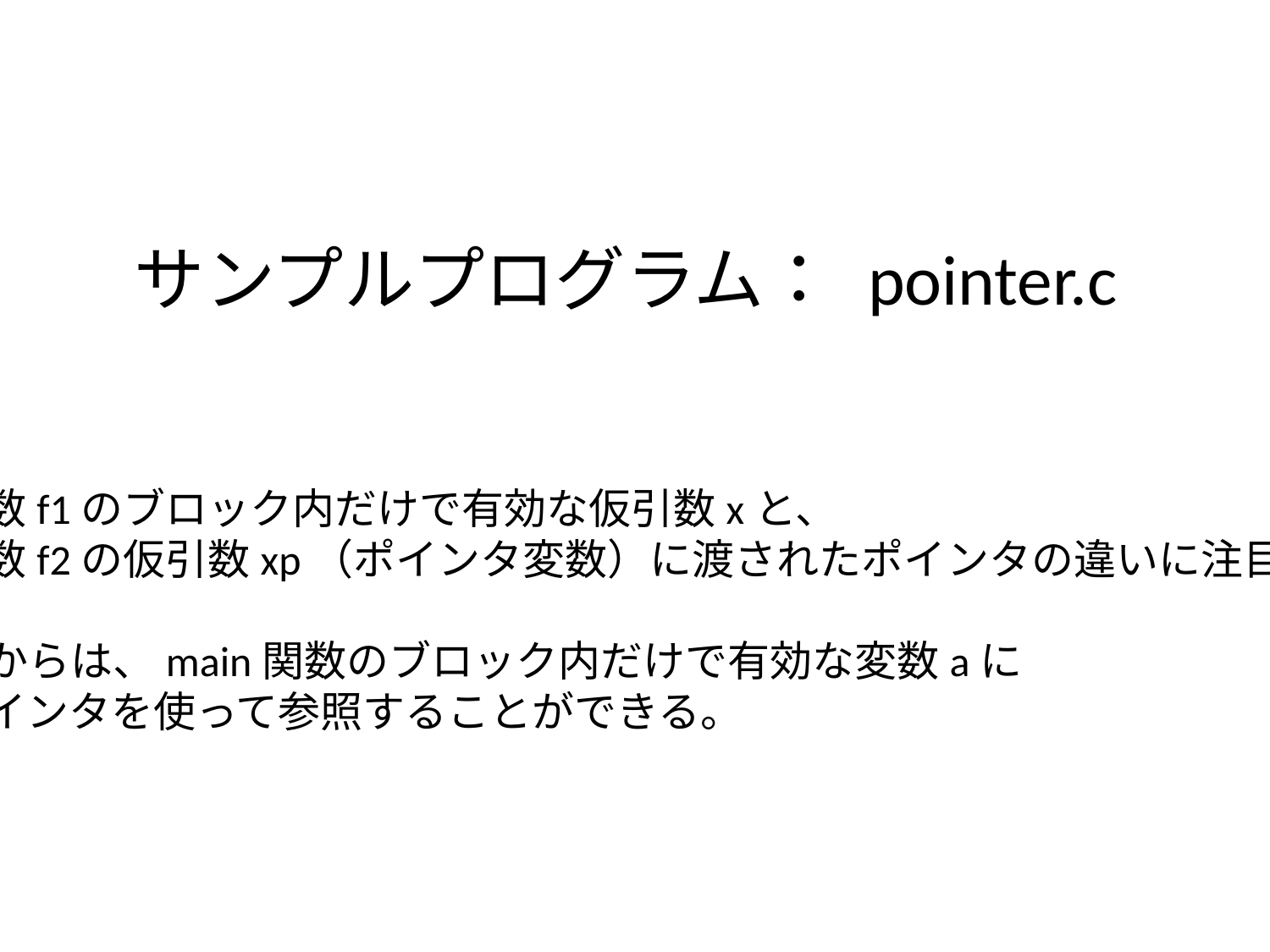

サンプルプログラム： pointer.c
関数f1のブロック内だけで有効な仮引数xと、
関数f2の仮引数xp（ポインタ変数）に渡されたポインタの違いに注目

f2からは、main関数のブロック内だけで有効な変数aに
ポインタを使って参照することができる。